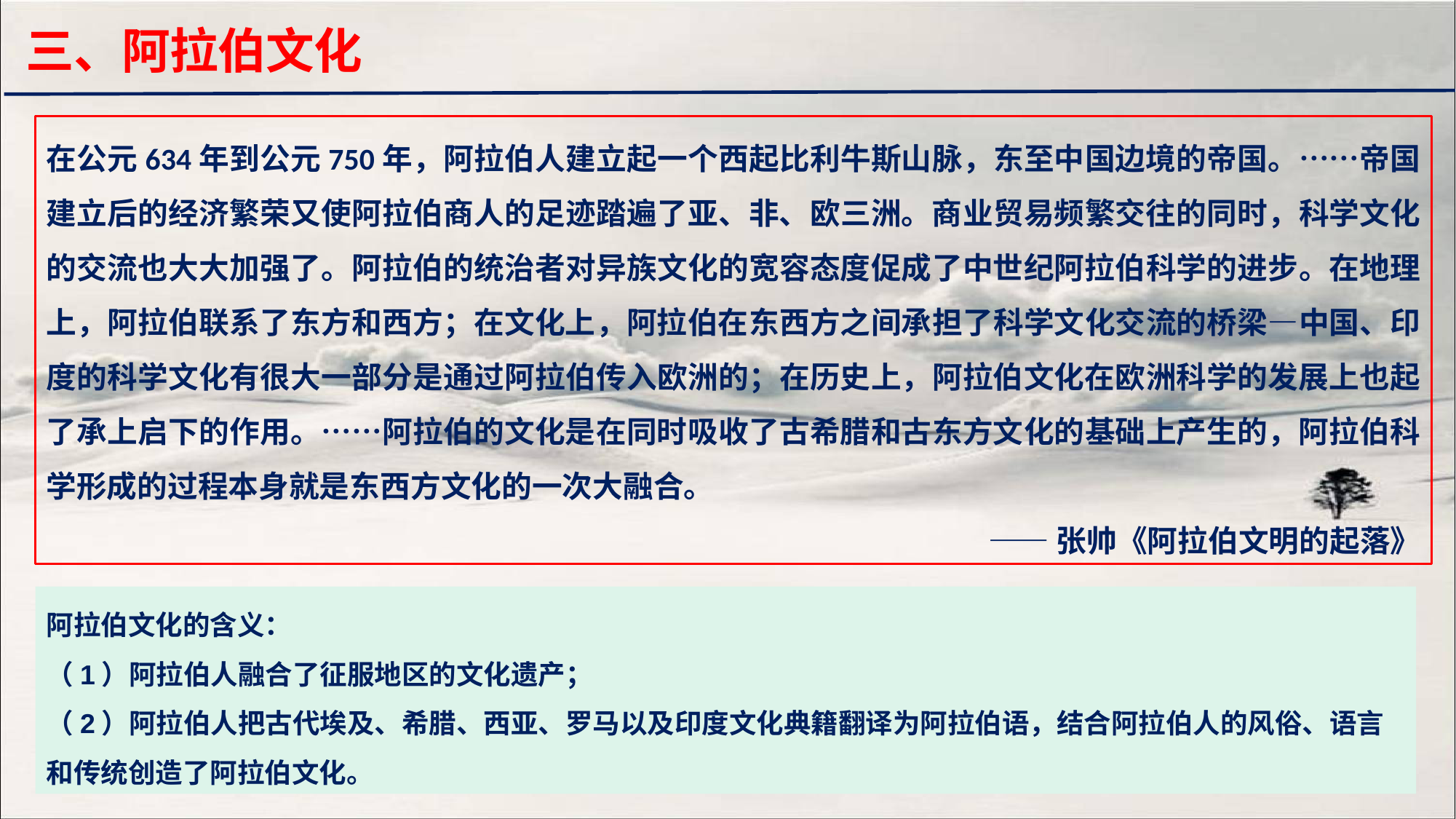

三、阿拉伯文化
在公元634年到公元750年，阿拉伯人建立起一个西起比利牛斯山脉，东至中国边境的帝国。……帝国建立后的经济繁荣又使阿拉伯商人的足迹踏遍了亚、非、欧三洲。商业贸易频繁交往的同时，科学文化的交流也大大加强了。阿拉伯的统治者对异族文化的宽容态度促成了中世纪阿拉伯科学的进步。在地理上，阿拉伯联系了东方和西方；在文化上，阿拉伯在东西方之间承担了科学文化交流的桥梁—中国、印度的科学文化有很大一部分是通过阿拉伯传入欧洲的；在历史上，阿拉伯文化在欧洲科学的发展上也起了承上启下的作用。……阿拉伯的文化是在同时吸收了古希腊和古东方文化的基础上产生的，阿拉伯科学形成的过程本身就是东西方文化的一次大融合。
——张帅《阿拉伯文明的起落》
阿拉伯文化的含义：
（1）阿拉伯人融合了征服地区的文化遗产；
（2）阿拉伯人把古代埃及、希腊、西亚、罗马以及印度文化典籍翻译为阿拉伯语，结合阿拉伯人的风俗、语言和传统创造了阿拉伯文化。